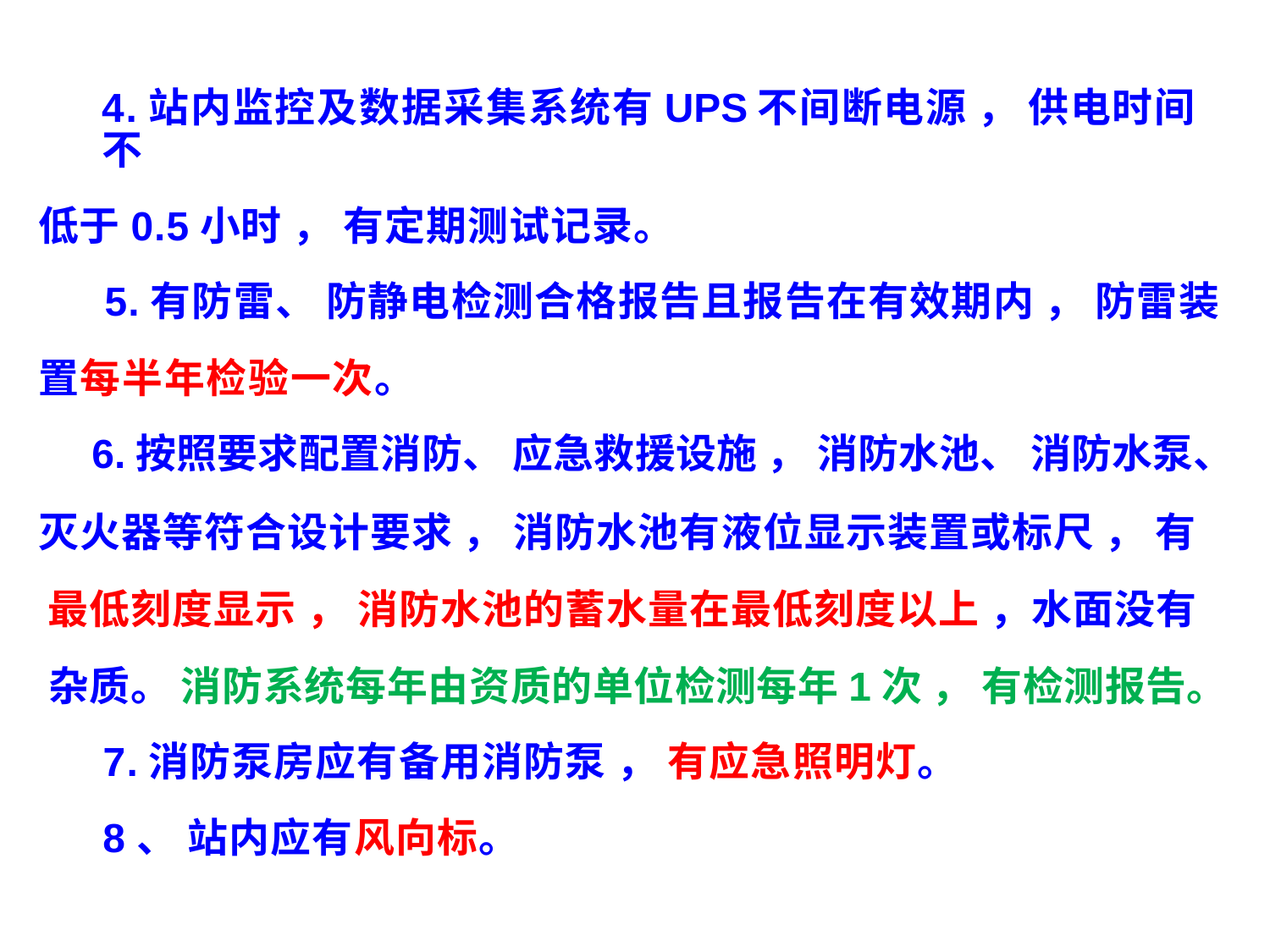

4.站内监控及数据采集系统有UPS不间断电源 ， 供电时间不
低于0.5小时 ， 有定期测试记录。

5.有防雷、 防静电检测合格报告且报告在有效期内 ， 防雷装
置每半年检验一次。

6.按照要求配置消防、 应急救援设施 ， 消防水池、 消防水泵、
灭火器等符合设计要求 ， 消防水池有液位显示装置或标尺 ， 有     最低刻度显示 ， 消防水池的蓄水量在最低刻度以上 ，水面没有     杂质。 消防系统每年由资质的单位检测每年1次 ， 有检测报告。
7.消防泵房应有备用消防泵 ， 有应急照明灯。

8、 站内应有风向标。